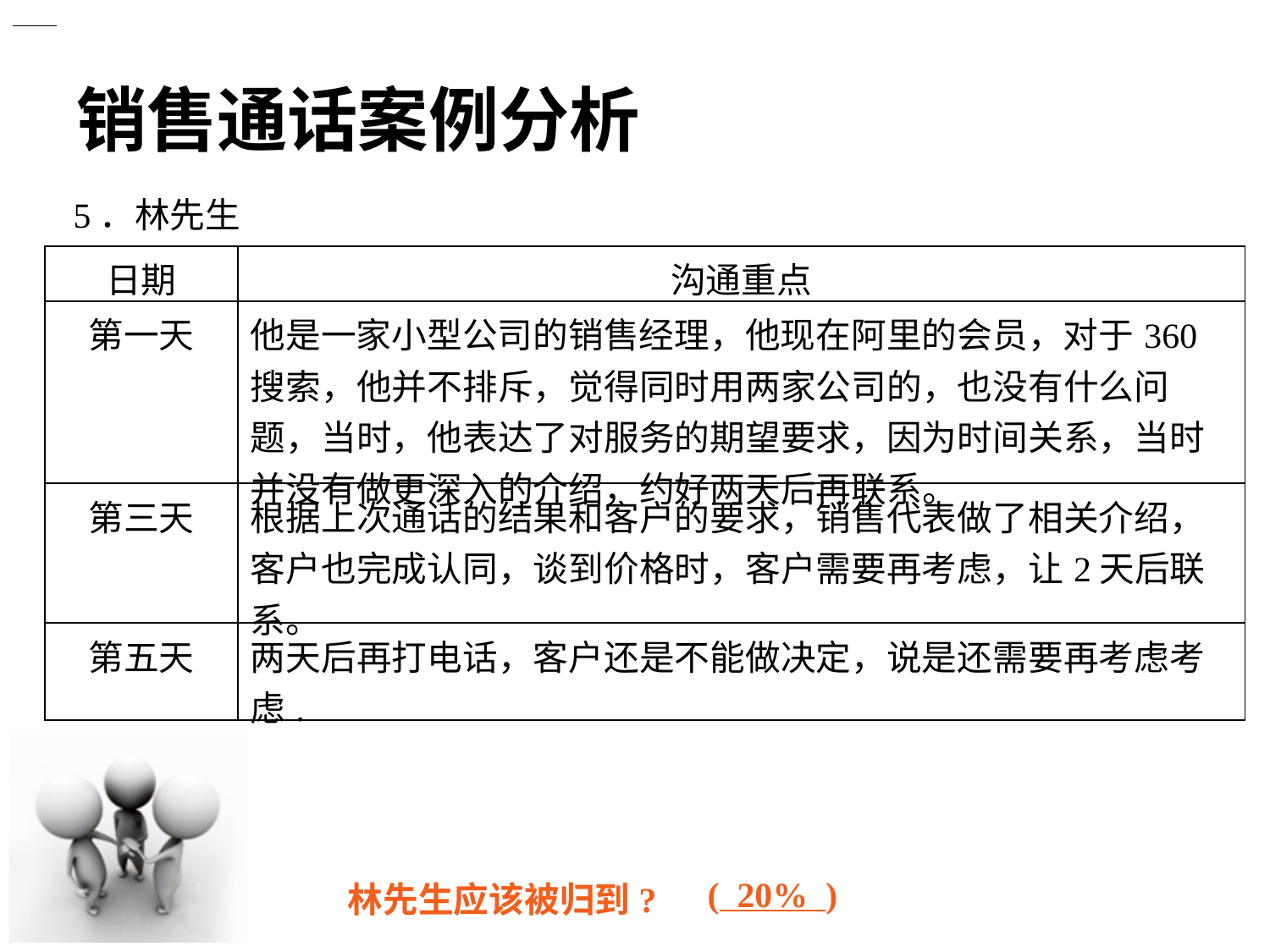

销售通话案例分析

5．林先生
| 日期 | 沟通重点 |
| --- | --- |
| 第一天 | 他是一家小型公司的销售经理，他现在阿里的会员，对于360搜索，他并不排斥，觉得同时用两家公司的，也没有什么问题，当时，他表达了对服务的期望要求，因为时间关系，当时并没有做更深入的介绍，约好两天后再联系。 |
| 第三天 | 根据上次通话的结果和客户的要求，销售代表做了相关介绍，客户也完成认同，谈到价格时，客户需要再考虑，让2天后联系。 |
| 第五天 | 两天后再打电话，客户还是不能做决定，说是还需要再考虑考虑. |
(  20%  )
林先生应该被归到?